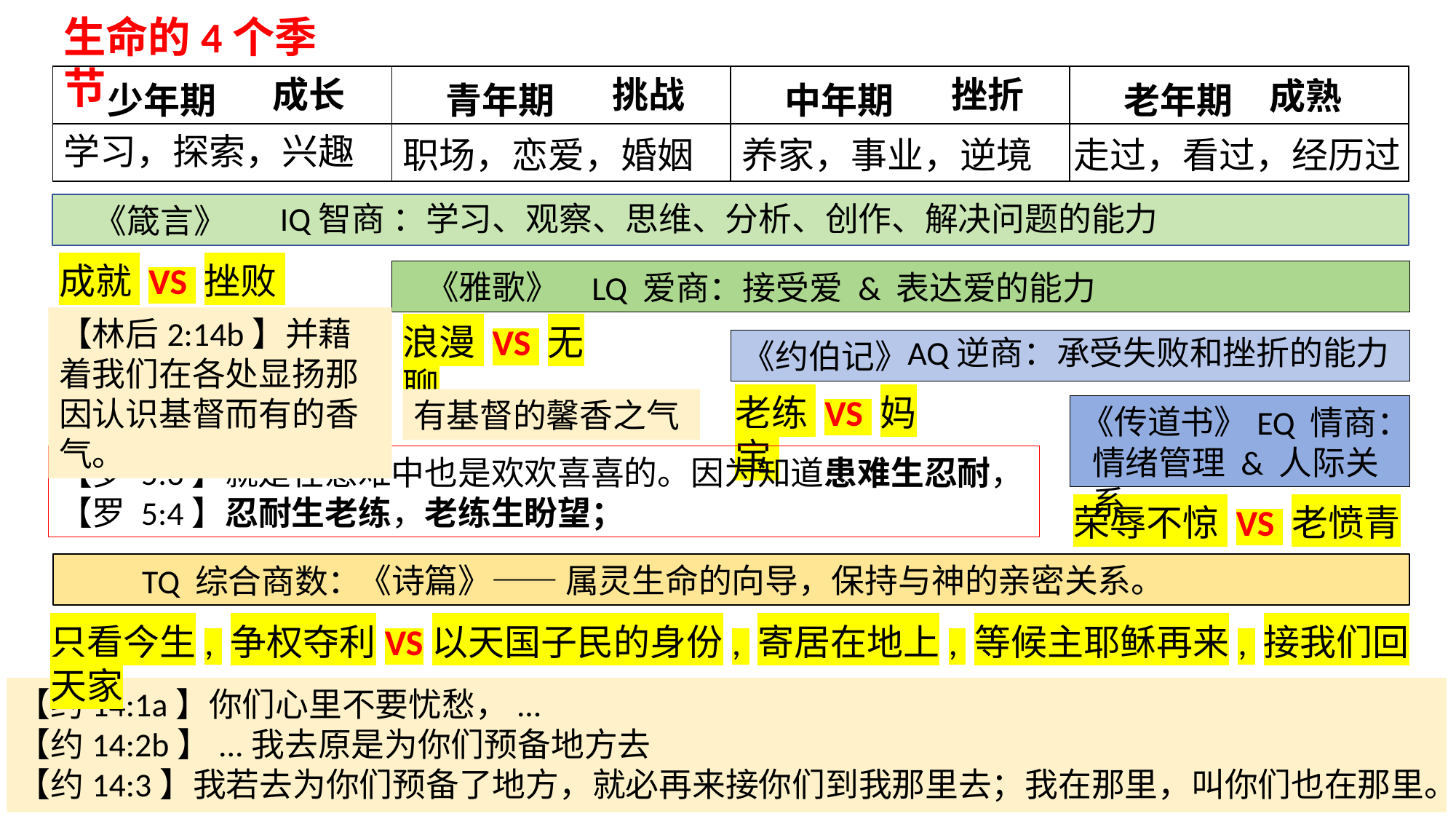

生命的4个季节
| 少年期 | 青年期 | 中年期 | 老年期 |
| --- | --- | --- | --- |
|  |  |  |  |
成长
挑战
挫折
成熟
学习，探索，兴趣
职场，恋爱，婚姻
养家，事业，逆境
走过，看过，经历过
 IQ智商 ：学习、观察、思维、分析、创作、解决问题的能力
   《箴言》
成就 VS 挫败
  《雅歌》
LQ 爱商：接受爱 & 表达爱的能力
【林后2:14b】并藉着我们在各处显扬那因认识基督而有的香气。
浪漫 VS 无聊
AQ逆商：承受失败和挫折的能力
《约伯记》
老练 VS 妈宝
有基督的馨香之气
《传道书》

EQ 情商：
情绪管理 & 人际关系
【罗 5:3】就是在患难中也是欢欢喜喜的。因为知道患难生忍耐，
【罗 5:4】忍耐生老练，老练生盼望；
荣辱不惊 VS 老愤青
       《诗篇》—— 属灵生命的向导，保持与神的亲密关系。
TQ 综合商数：
只看今生, 争权夺利VS以天国子民的身份, 寄居在地上, 等候主耶稣再来, 接我们回天家
【约14:1a】你们心里不要忧愁，...
【约14:2b】...我去原是为你们预备地方去
【约14:3】我若去为你们预备了地方，就必再来接你们到我那里去；我在那里，叫你们也在那里。